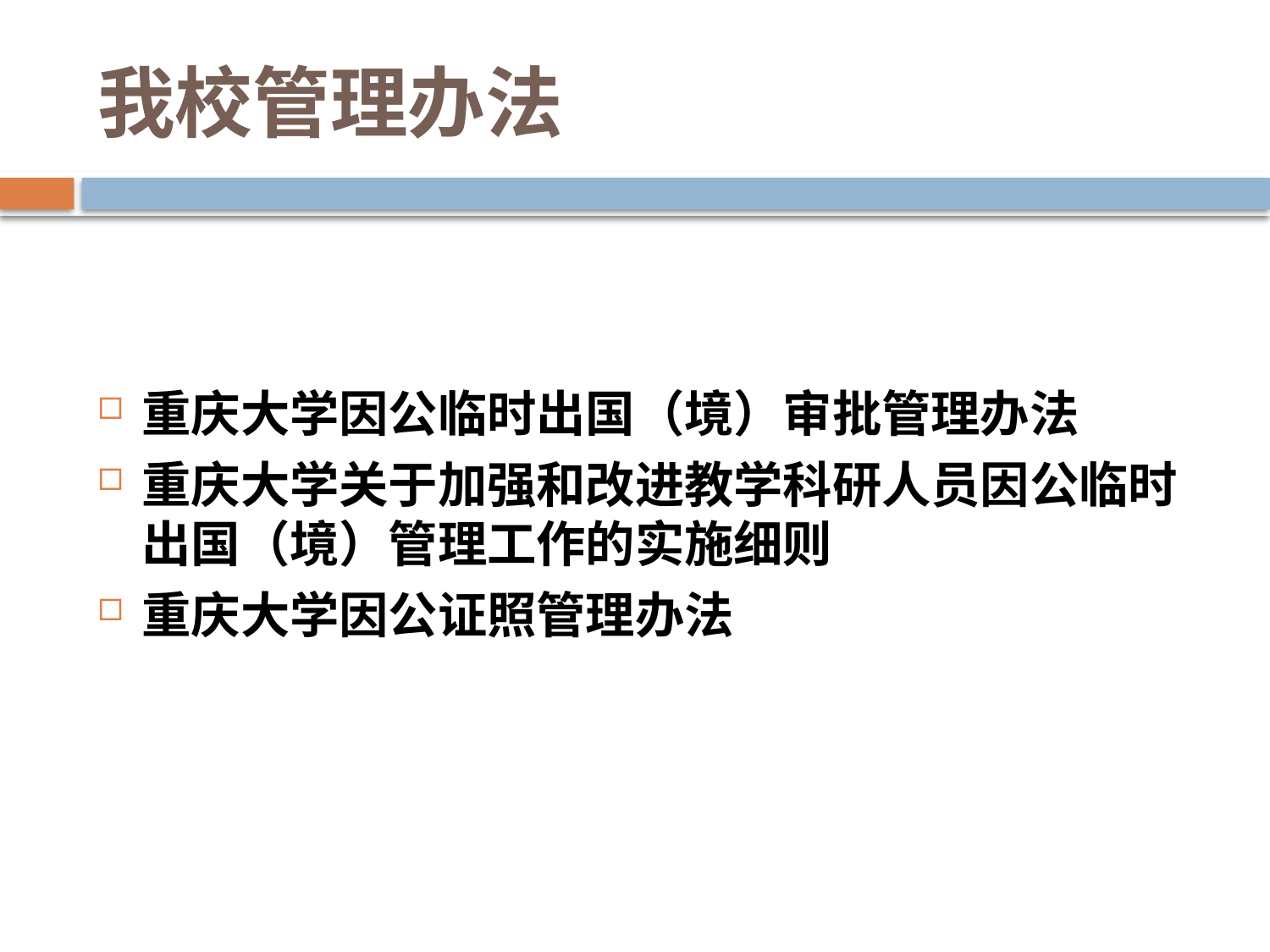

# 我校管理办法

重庆大学因公临时出国（境）审批管理办法
重庆大学关于加强和改进教学科研人员因公临时出国（境）管理工作的实施细则
重庆大学因公证照管理办法